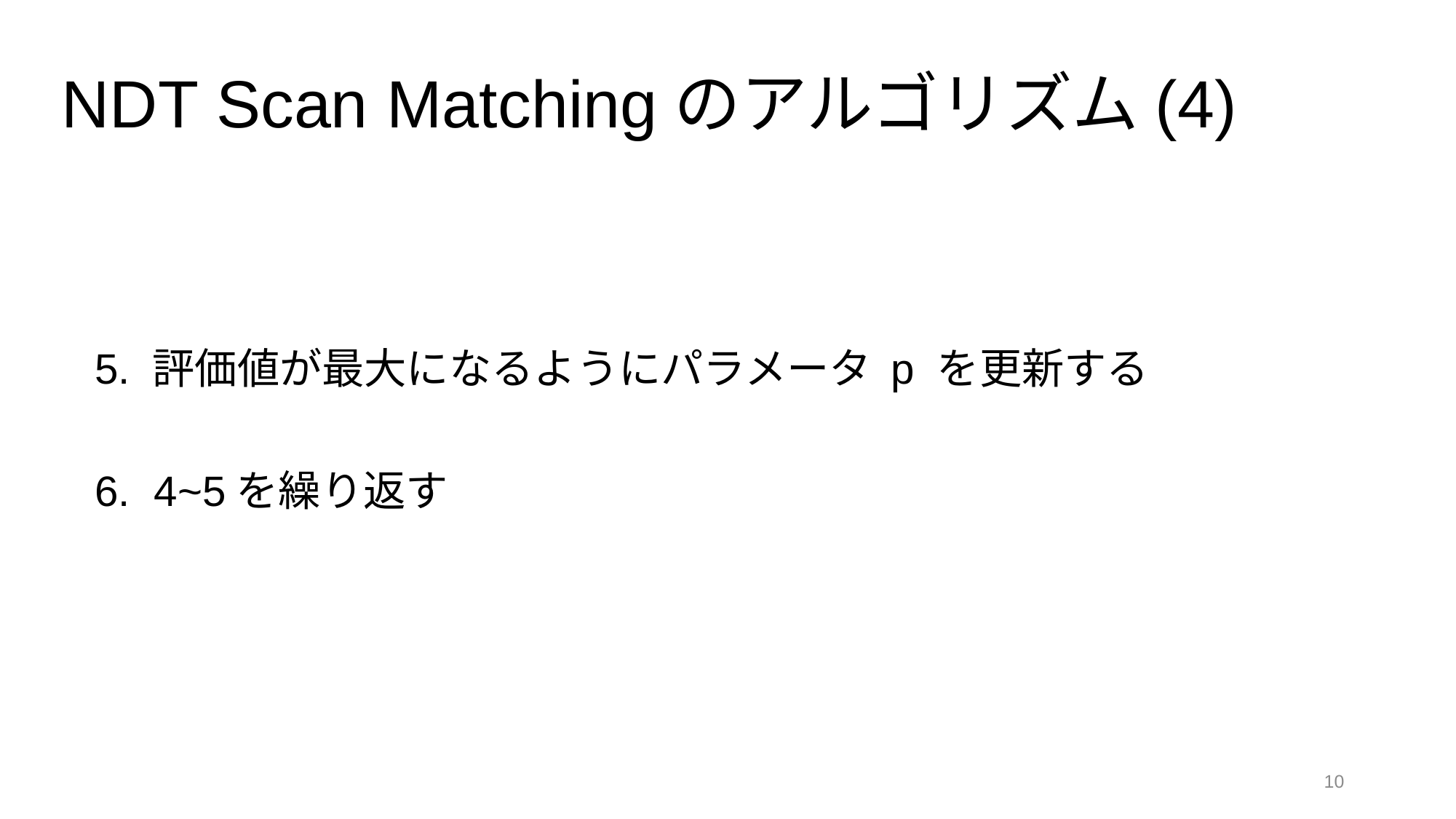

# NDT Scan Matchingのアルゴリズム(4)
5. 評価値が最大になるようにパラメータ p を更新する

6.  4~5を繰り返す
10